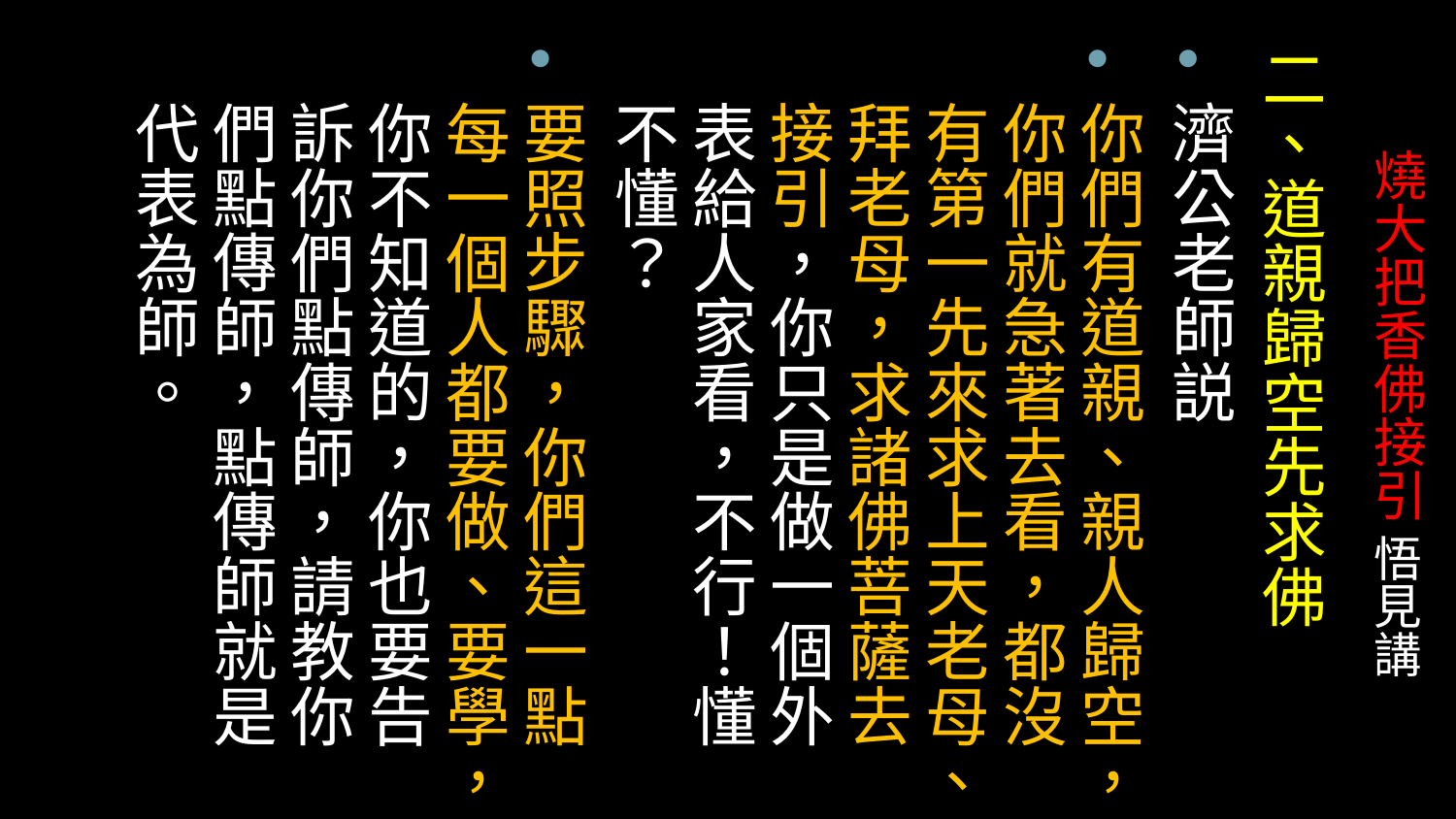

二、道親歸空先求佛
濟公老師説
你們有道親、親人歸空，你們就急著去看，都沒有第一先來求上天老母、拜老母，求諸佛菩薩去接引，你只是做一個外表給人家看，不行！懂不懂？
要照步驟，你們這一點每一個人都要做、要學，你不知道的，你也要告訴你們點傳師，請教你們點傳師，點傳師就是代表為師。

# 燒大把香佛接引 悟見講